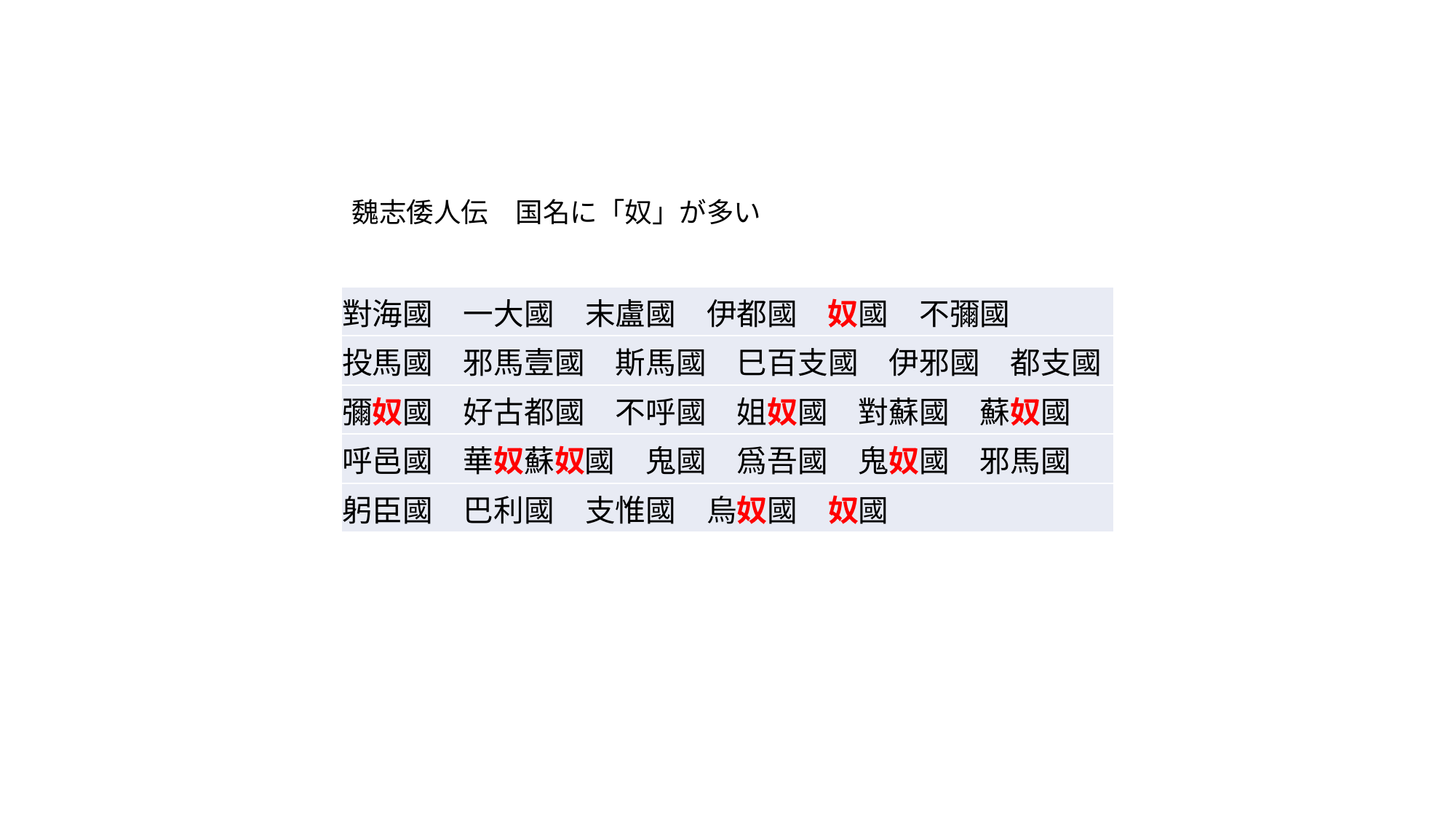

魏志倭人伝　国名に「奴」が多い
| 對海國　一大國　末盧國　伊都國　奴國　不彌國 |
| --- |
| 投馬國　邪馬壹國　斯馬國　巳百支國　伊邪國　都支國 |
| 彌奴國　好古都國　不呼國　姐奴國　對蘇國　蘇奴國 |
| 呼邑國　華奴蘇奴國　鬼國　爲吾國　鬼奴國　邪馬國 |
| 躬臣國　巴利國　支惟國　烏奴國　奴國 |